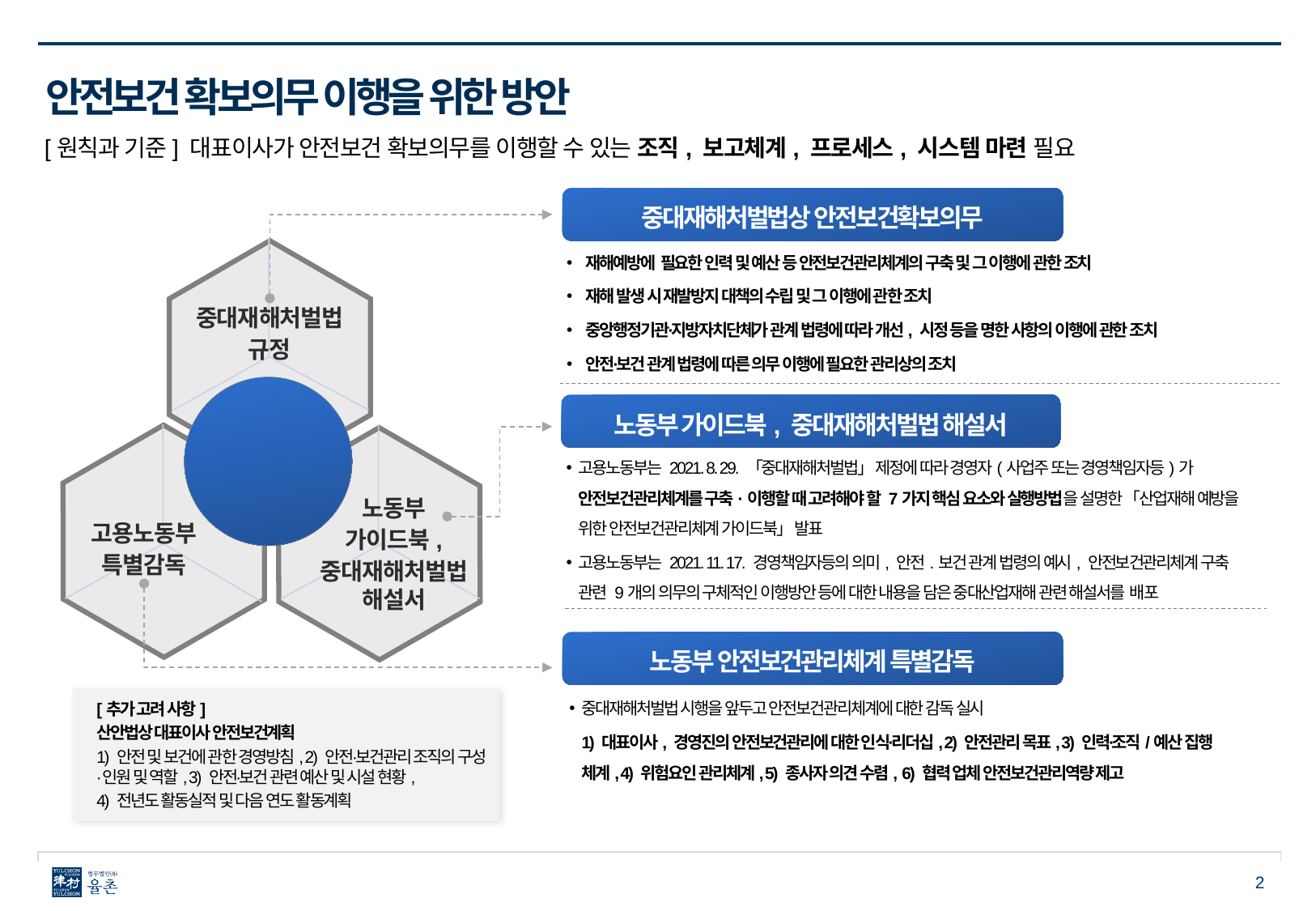

안전보건 확보의무 이행을 위한 방안
[원칙과 기준] 대표이사가 안전보건 확보의무를 이행할 수 있는 조직, 보고체계, 프로세스, 시스템 마련 필요
중대재해처벌법상 안전보건확보의무

중대재해처벌법
규정

경영
책임자

노동부
가이드북,
중대재해처벌법
해설서
고용노동부
특별감독

재해예방에  필요한 인력 및 예산 등 안전보건관리체계의 구축 및 그 이행에 관한 조치
재해 발생 시 재발방지 대책의 수립 및 그 이행에 관한 조치
중앙행정기관∙지방자치단체가 관계 법령에 따라 개선, 시정 등을 명한 사항의 이행에 관한 조치
안전∙보건 관계 법령에 따른 의무 이행에 필요한 관리상의 조치
노동부 가이드북, 중대재해처벌법 해설서
고용노동부는 2021. 8. 29. 「중대재해처벌법」 제정에 따라 경영자(사업주 또는 경영책임자등)가 안전보건관리체계를 구축·이행할 때 고려해야 할 7가지 핵심 요소와 실행방법을 설명한 「산업재해 예방을 위한 안전보건관리체계 가이드북」 발표
고용노동부는 2021. 11. 17. 경영책임자등의 의미, 안전.보건 관계 법령의 예시, 안전보건관리체계 구축 관련 9개의 의무의 구체적인 이행방안 등에 대한 내용을 담은 중대산업재해 관련 해설서를  배포
노동부 안전보건관리체계 특별감독

중대재해처벌법 시행을 앞두고 안전보건관리체계에 대한 감독 실시
1) 대표이사, 경영진의 안전보건관리에 대한 인식∙리더십, 2) 안전관리 목표, 3) 인력∙조직/예산 집행 체계, 4) 위험요인 관리체계, 5) 종사자 의견 수렴,  6) 협력 업체 안전보건관리역량 제고
[추가 고려 사항]
산안법상 대표이사 안전보건계획
1) 안전 및 보건에 관한 경영방침, 2) 안전∙보건관리 조직의 구성∙ 인원 및 역할, 3) 안전∙보건 관련 예산 및 시설 현황,
4) 전년도 활동실적 및 다음 연도 활동계획
2